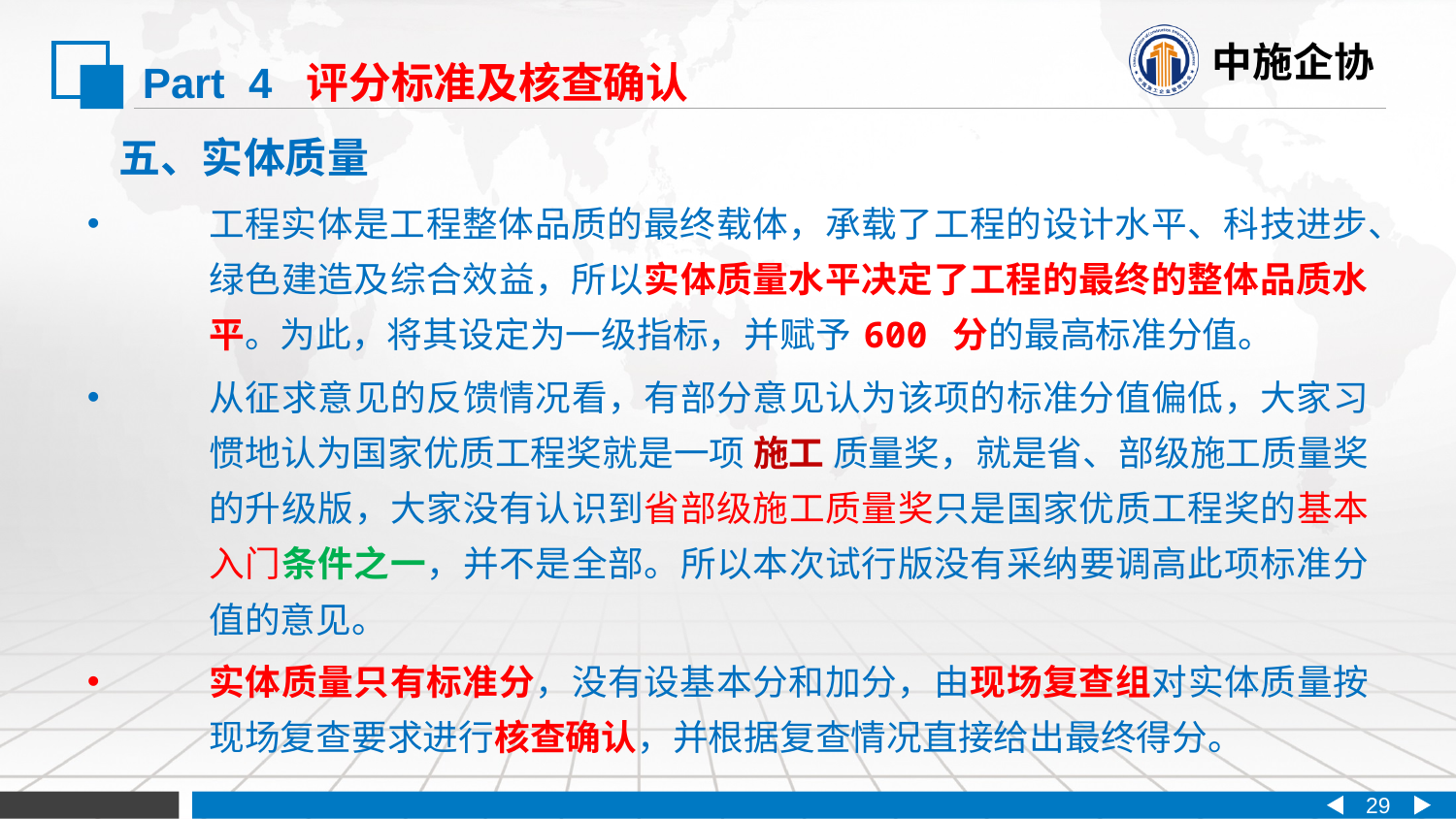

Part  4  评分标准及核查确认
   五、实体质量
工程实体是工程整体品质的最终载体，承载了工程的设计水平、科技进步、绿色建造及综合效益，所以实体质量水平决定了工程的最终的整体品质水平。为此，将其设定为一级指标，并赋予 600 分的最高标准分值。
从征求意见的反馈情况看，有部分意见认为该项的标准分值偏低，大家习惯地认为国家优质工程奖就是一项 施工 质量奖，就是省、部级施工质量奖的升级版，大家没有认识到省部级施工质量奖只是国家优质工程奖的基本入门条件之一，并不是全部。所以本次试行版没有采纳要调高此项标准分值的意见。
实体质量只有标准分，没有设基本分和加分，由现场复查组对实体质量按现场复查要求进行核查确认，并根据复查情况直接给出最终得分。